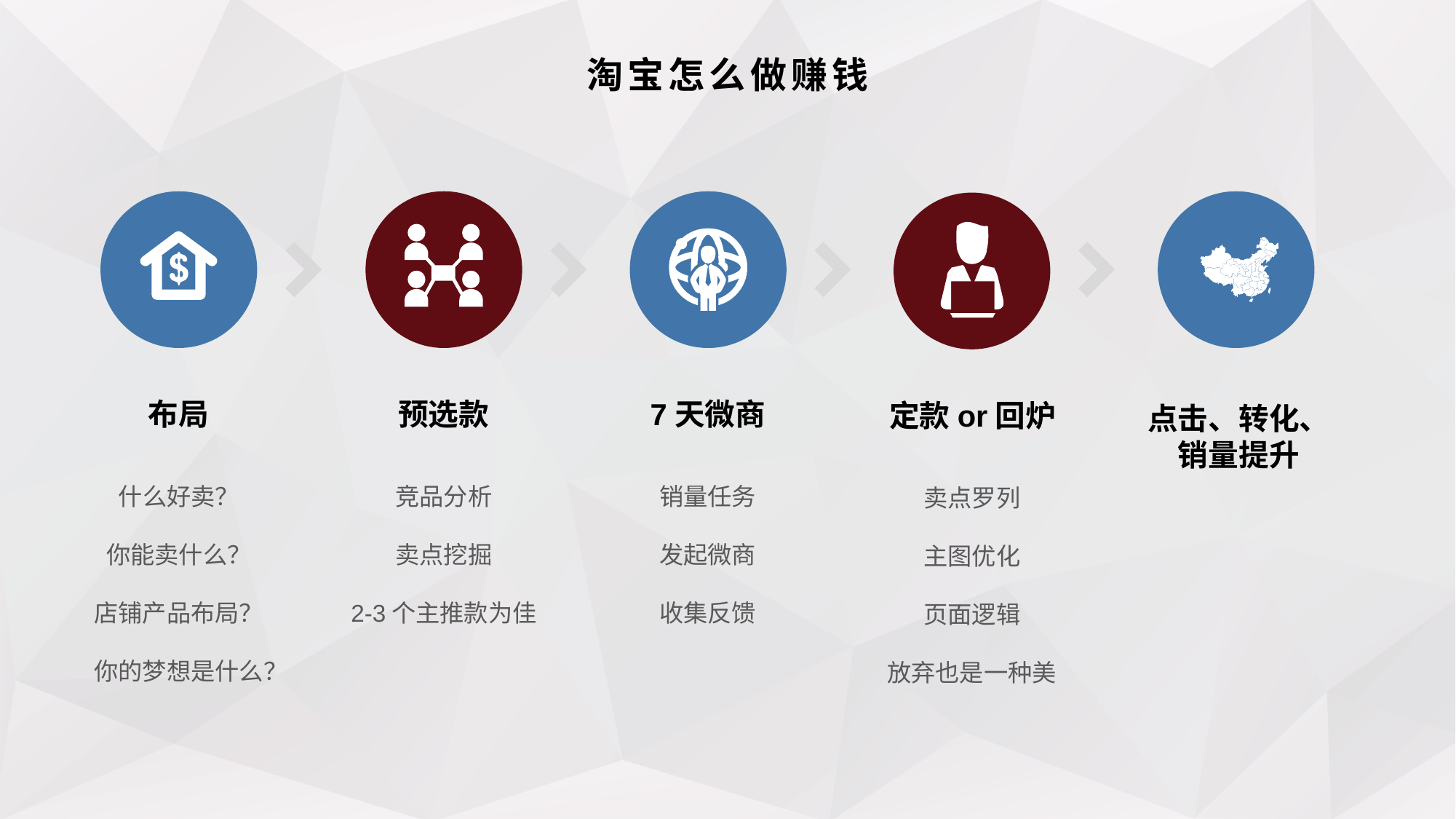

淘宝怎么做赚钱

布局
预选款
7天微商
点击、转化、销量提升
定款or回炉
什么好卖？
你能卖什么？
店铺产品布局？
你的梦想是什么？
竞品分析
卖点挖掘
2-3个主推款为佳
销量任务
发起微商
收集反馈
卖点罗列
主图优化
页面逻辑
放弃也是一种美